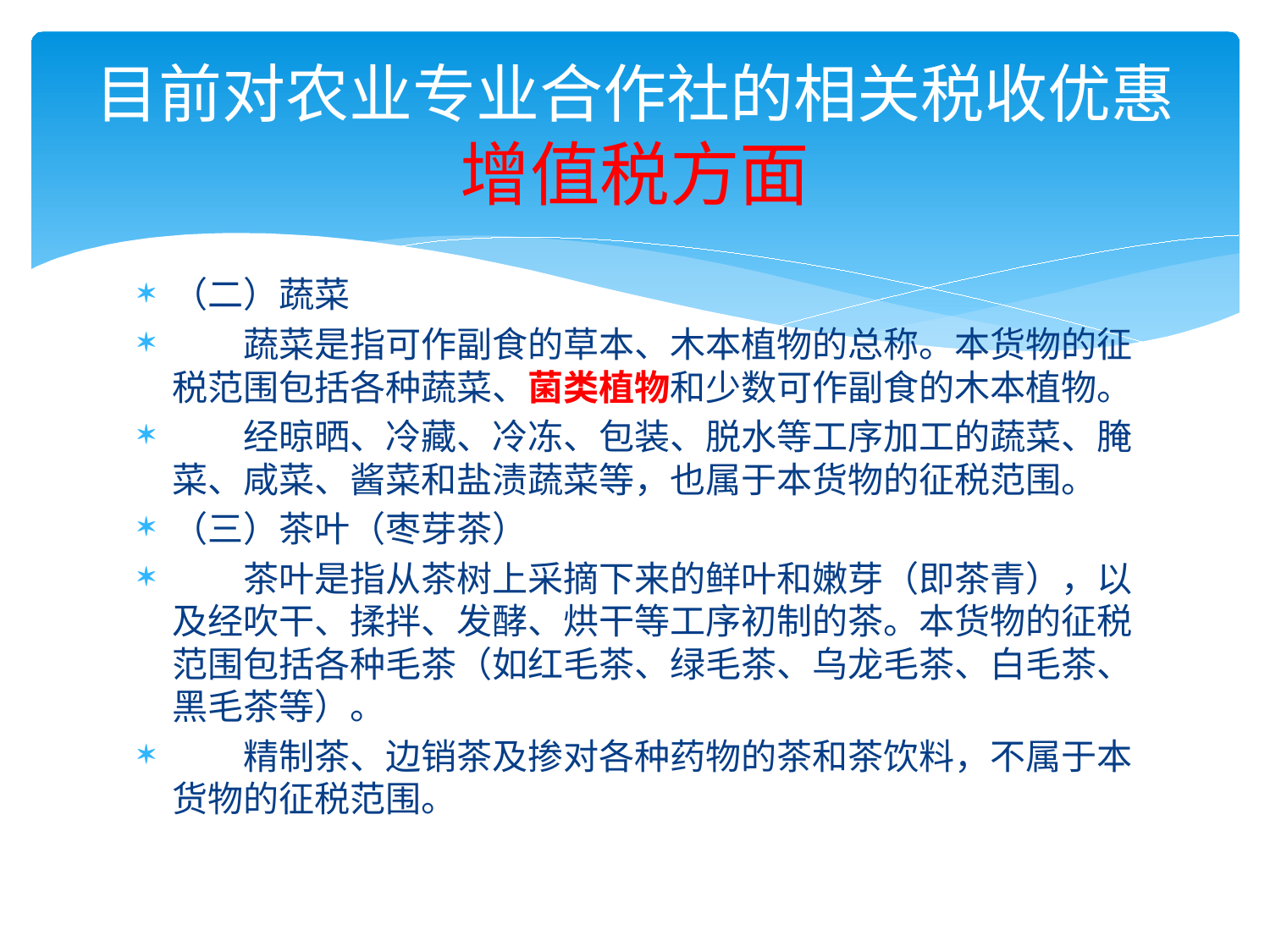

# 目前对农业专业合作社的相关税收优惠增值税方面
（二）蔬菜
　　蔬菜是指可作副食的草本、木本植物的总称。本货物的征税范围包括各种蔬菜、菌类植物和少数可作副食的木本植物。
　　经晾晒、冷藏、冷冻、包装、脱水等工序加工的蔬菜、腌菜、咸菜、酱菜和盐渍蔬菜等，也属于本货物的征税范围。
（三）茶叶（枣芽茶）
　　茶叶是指从茶树上采摘下来的鲜叶和嫩芽（即茶青），以及经吹干、揉拌、发酵、烘干等工序初制的茶。本货物的征税范围包括各种毛茶（如红毛茶、绿毛茶、乌龙毛茶、白毛茶、黑毛茶等）。
　　精制茶、边销茶及掺对各种药物的茶和茶饮料，不属于本货物的征税范围。